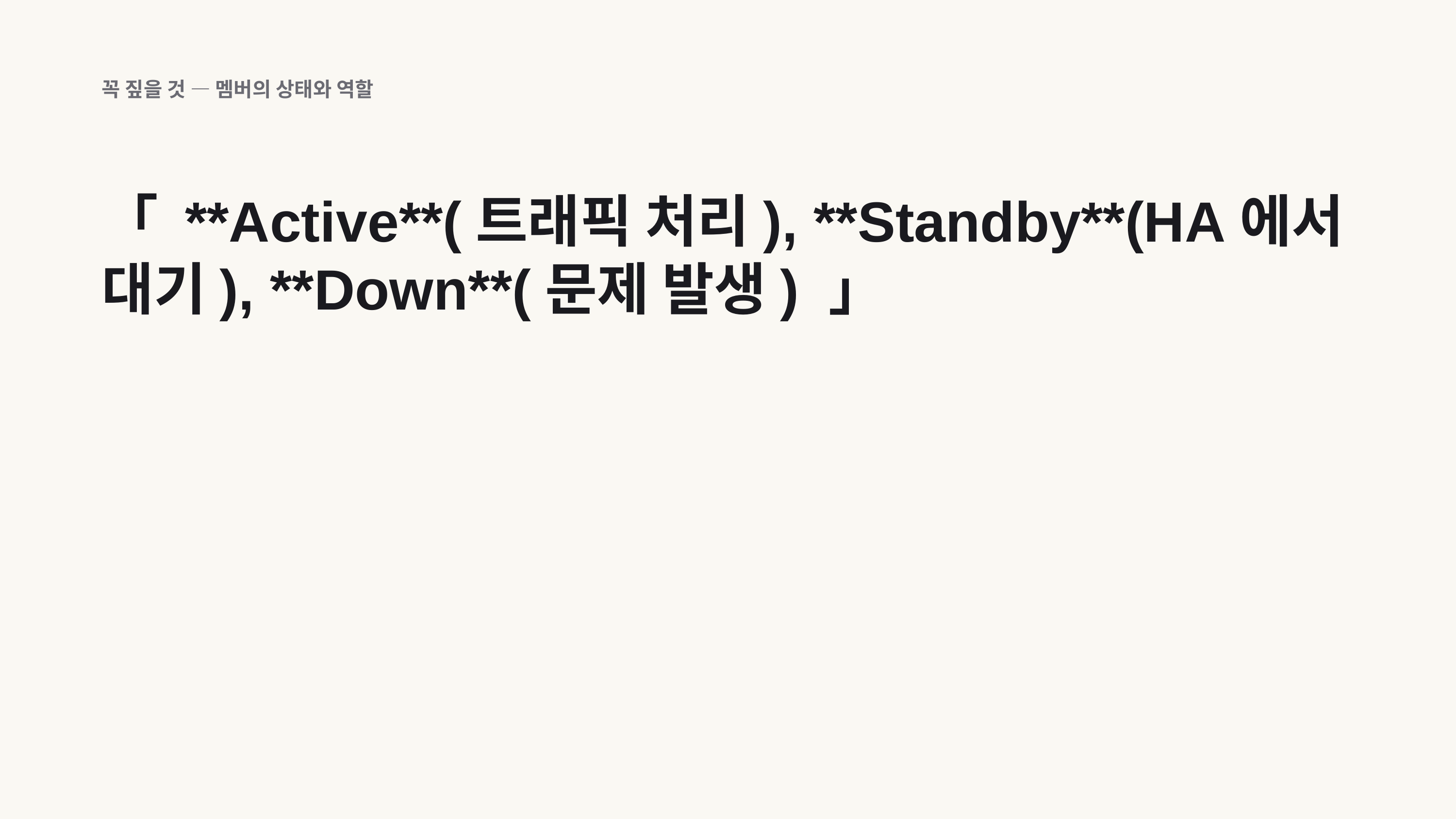

꼭 짚을 것 — 멤버의 상태와 역할
「 **Active**(트래픽 처리), **Standby**(HA에서 대기), **Down**(문제 발생) 」